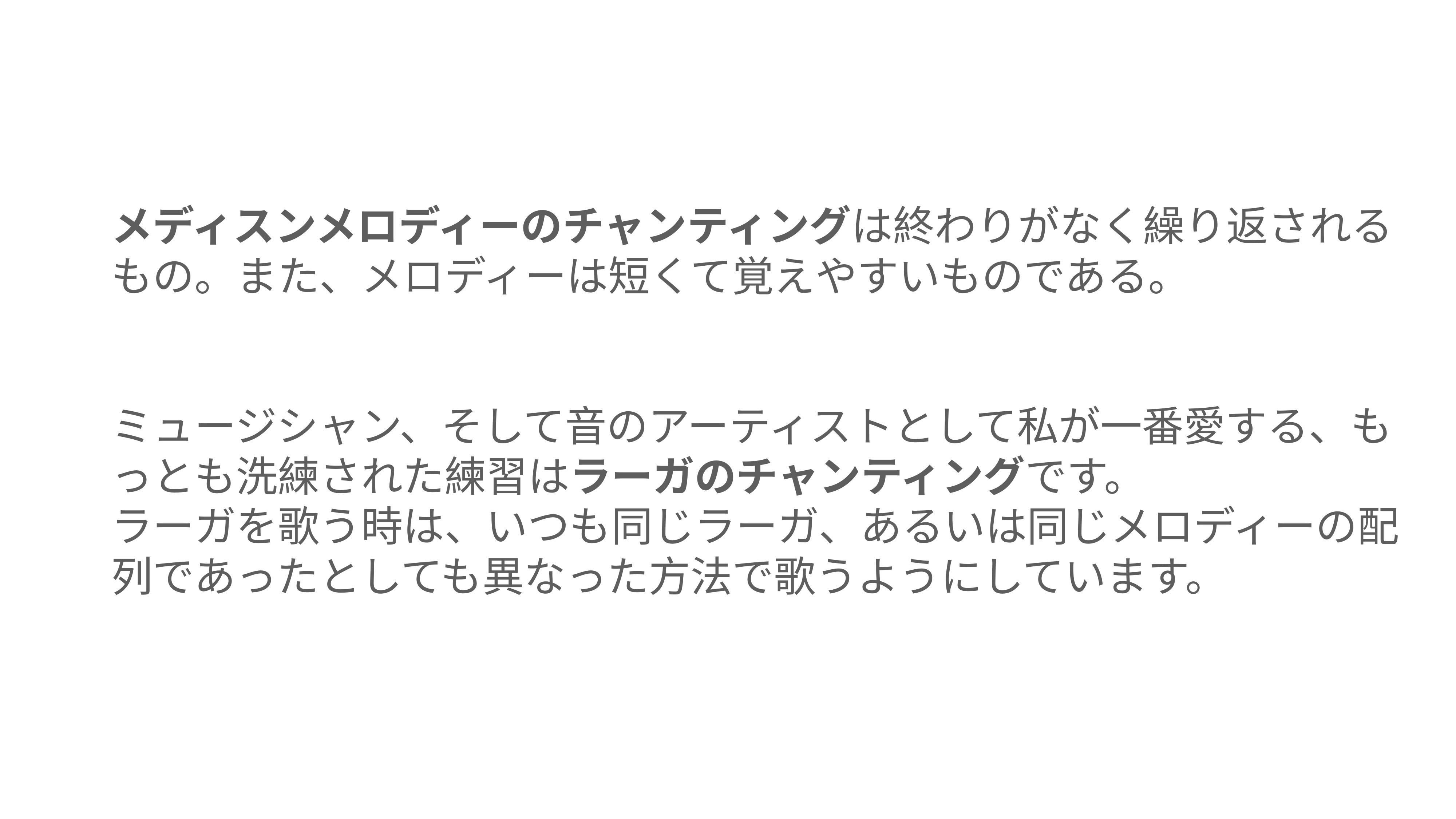

メディスンメロディーのチャンティングは終わりがなく繰り返されるもの。また、メロディーは短くて覚えやすいものである。

ミュージシャン、そして音のアーティストとして私が一番愛する、もっとも洗練された練習はラーガのチャンティングです。
ラーガを歌う時は、いつも同じラーガ、あるいは同じメロディーの配列であったとしても異なった方法で歌うようにしています。